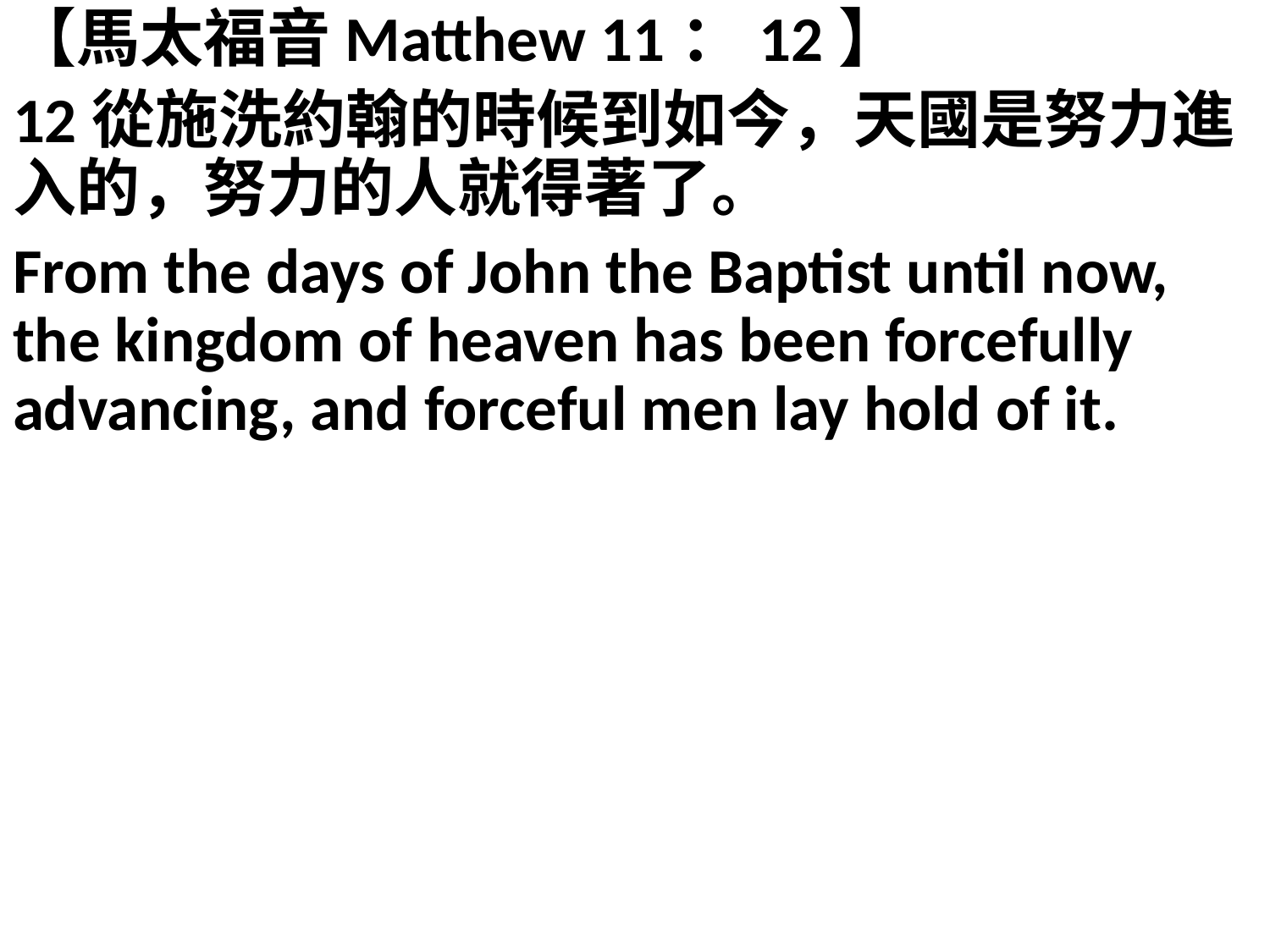

【馬太福音Matthew 11：12】
12從施洗約翰的時候到如今，天國是努力進入的，努力的人就得著了。
From the days of John the Baptist until now, the kingdom of heaven has been forcefully advancing, and forceful men lay hold of it.